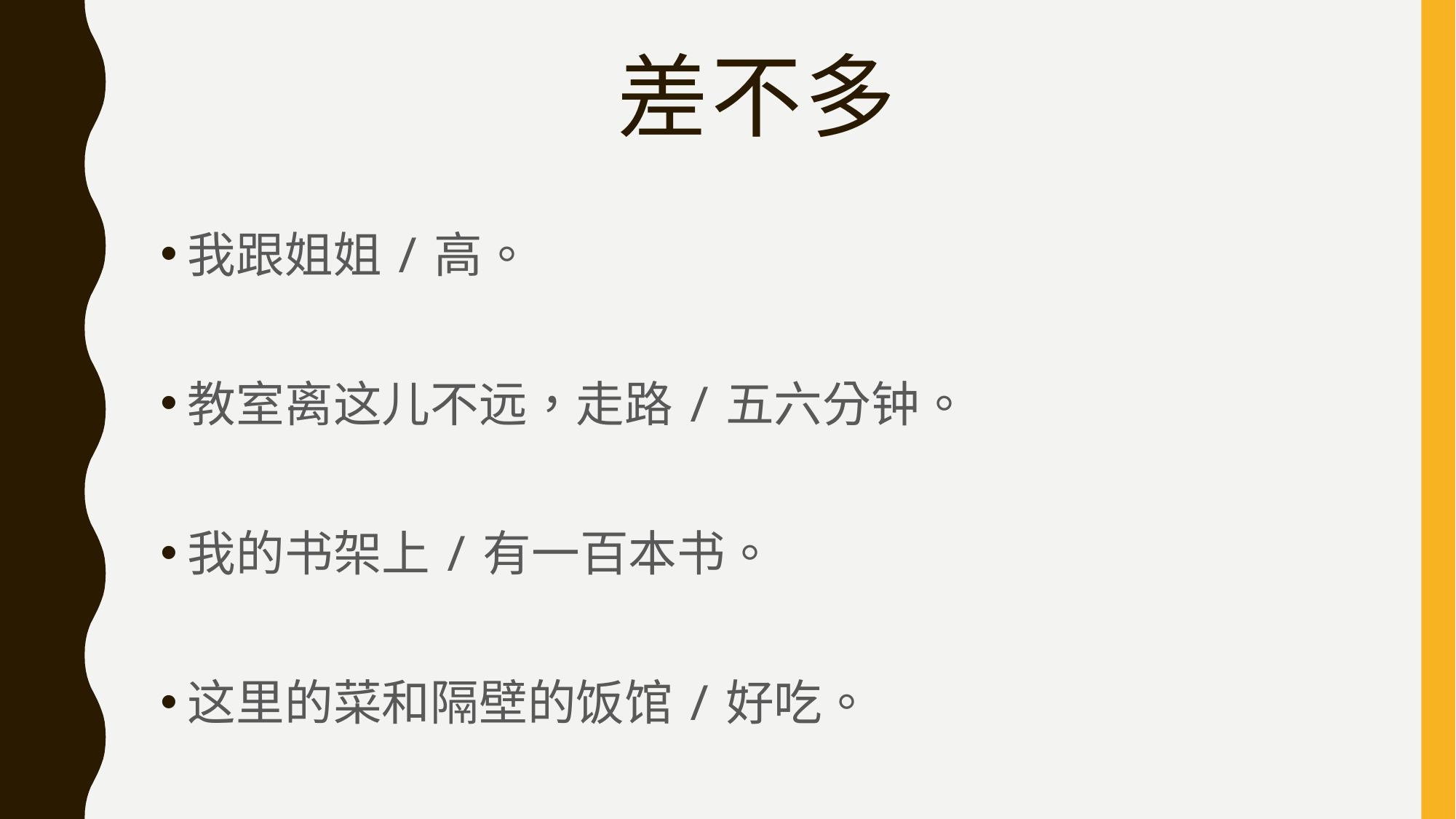

# 差不多
我跟姐姐/高。

教室离这儿不远，走路/五六分钟。

我的书架上/有一百本书。

这里的菜和隔壁的饭馆/好吃。